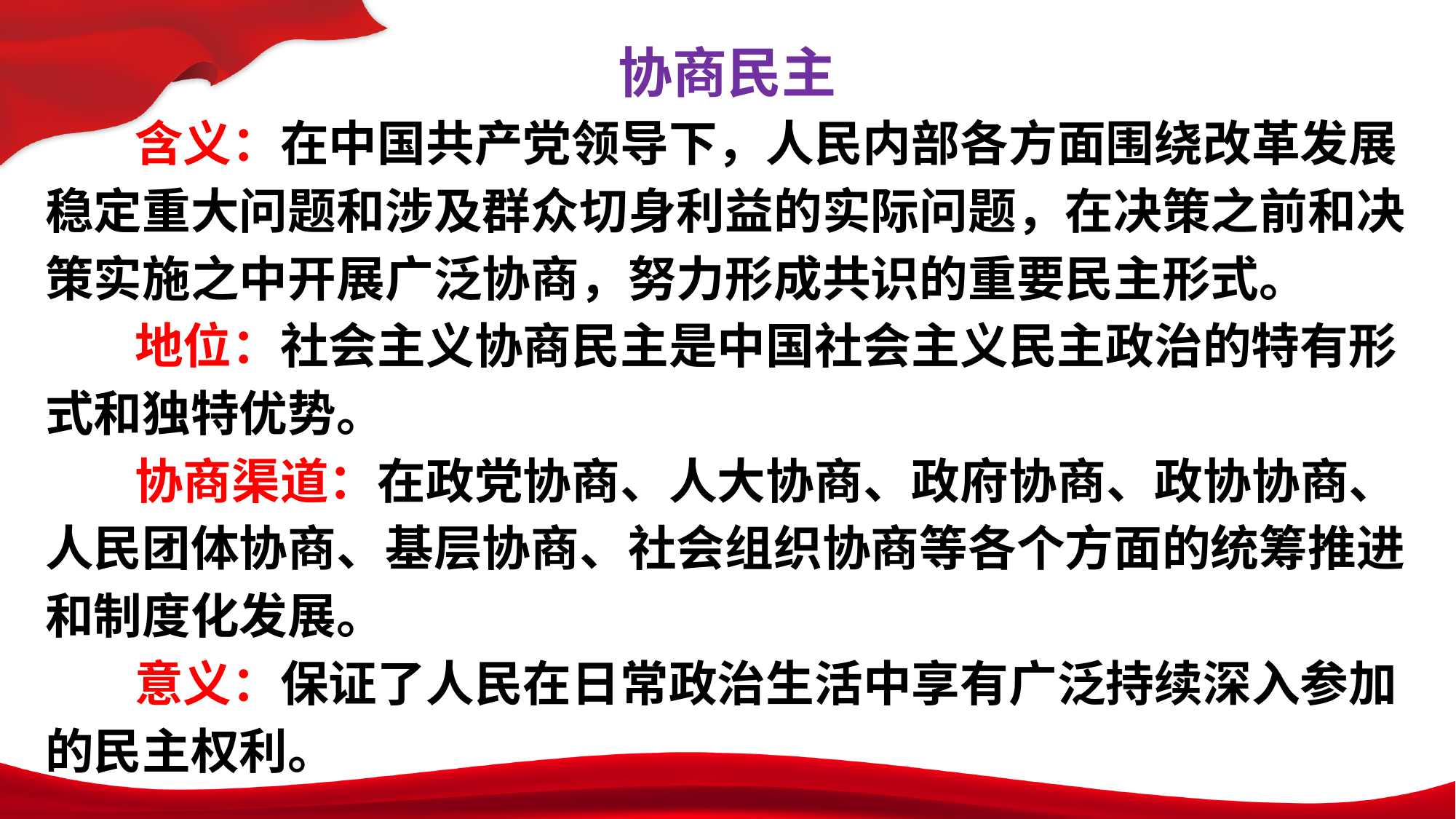

协商民主
       含义：在中国共产党领导下，人民内部各方面围绕改革发展稳定重大问题和涉及群众切身利益的实际问题，在决策之前和决策实施之中开展广泛协商，努力形成共识的重要民主形式。
       地位：社会主义协商民主是中国社会主义民主政治的特有形式和独特优势。
       协商渠道：在政党协商、人大协商、政府协商、政协协商、人民团体协商、基层协商、社会组织协商等各个方面的统筹推进和制度化发展。
       意义：保证了人民在日常政治生活中享有广泛持续深入参加的民主权利。